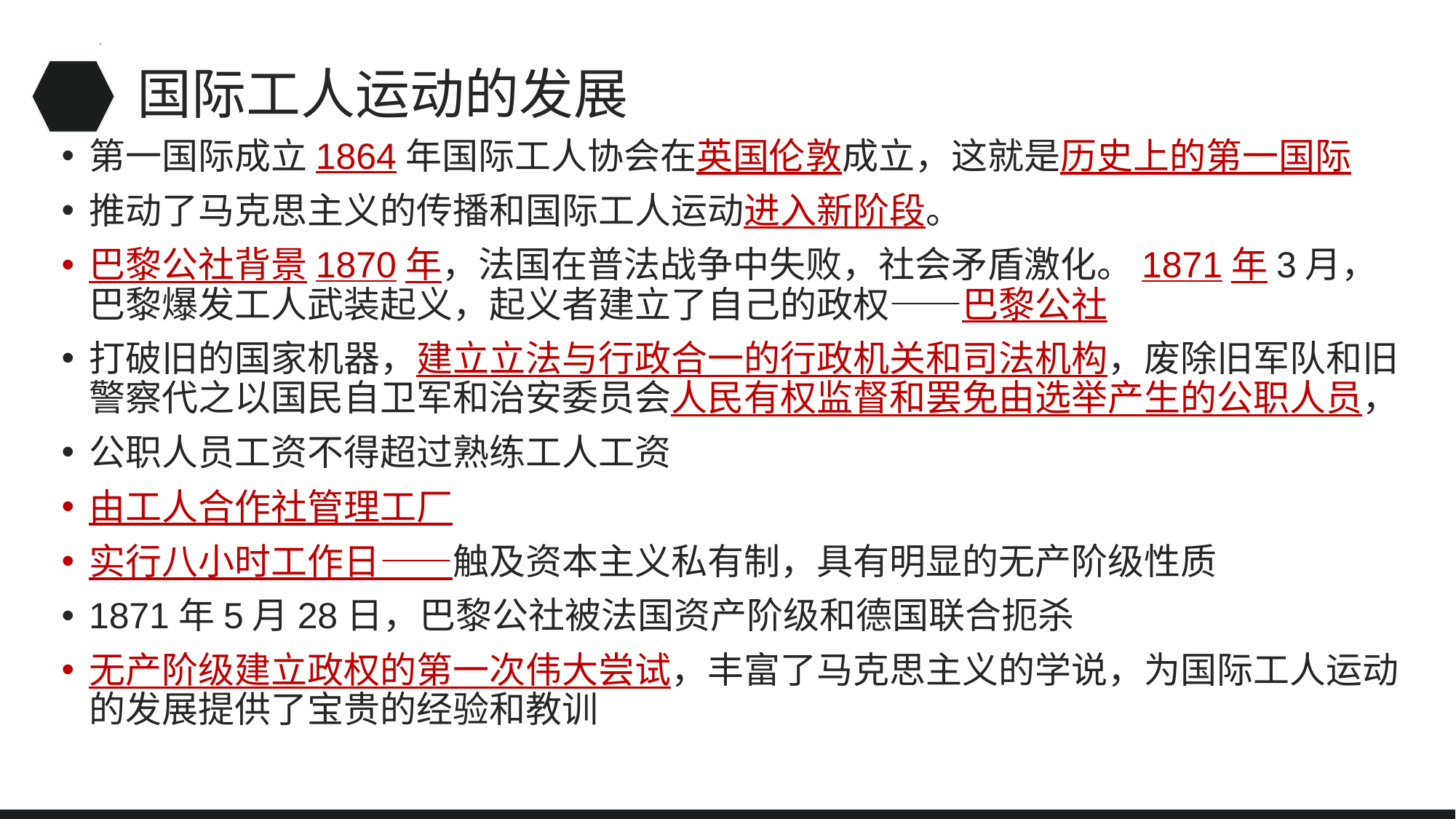

# 国际工人运动的发展
第一国际成立1864年国际工人协会在英国伦敦成立，这就是历史上的第一国际
推动了马克思主义的传播和国际工人运动进入新阶段。
巴黎公社背景1870年，法国在普法战争中失败，社会矛盾激化。1871年3月，巴黎爆发工人武装起义，起义者建立了自己的政权——巴黎公社
打破旧的国家机器，建立立法与行政合一的行政机关和司法机构，废除旧军队和旧警察代之以国民自卫军和治安委员会人民有权监督和罢免由选举产生的公职人员，
公职人员工资不得超过熟练工人工资
由工人合作社管理工厂
实行八小时工作日——触及资本主义私有制，具有明显的无产阶级性质
1871年5月28日，巴黎公社被法国资产阶级和德国联合扼杀
无产阶级建立政权的第一次伟大尝试，丰富了马克思主义的学说，为国际工人运动的发展提供了宝贵的经验和教训